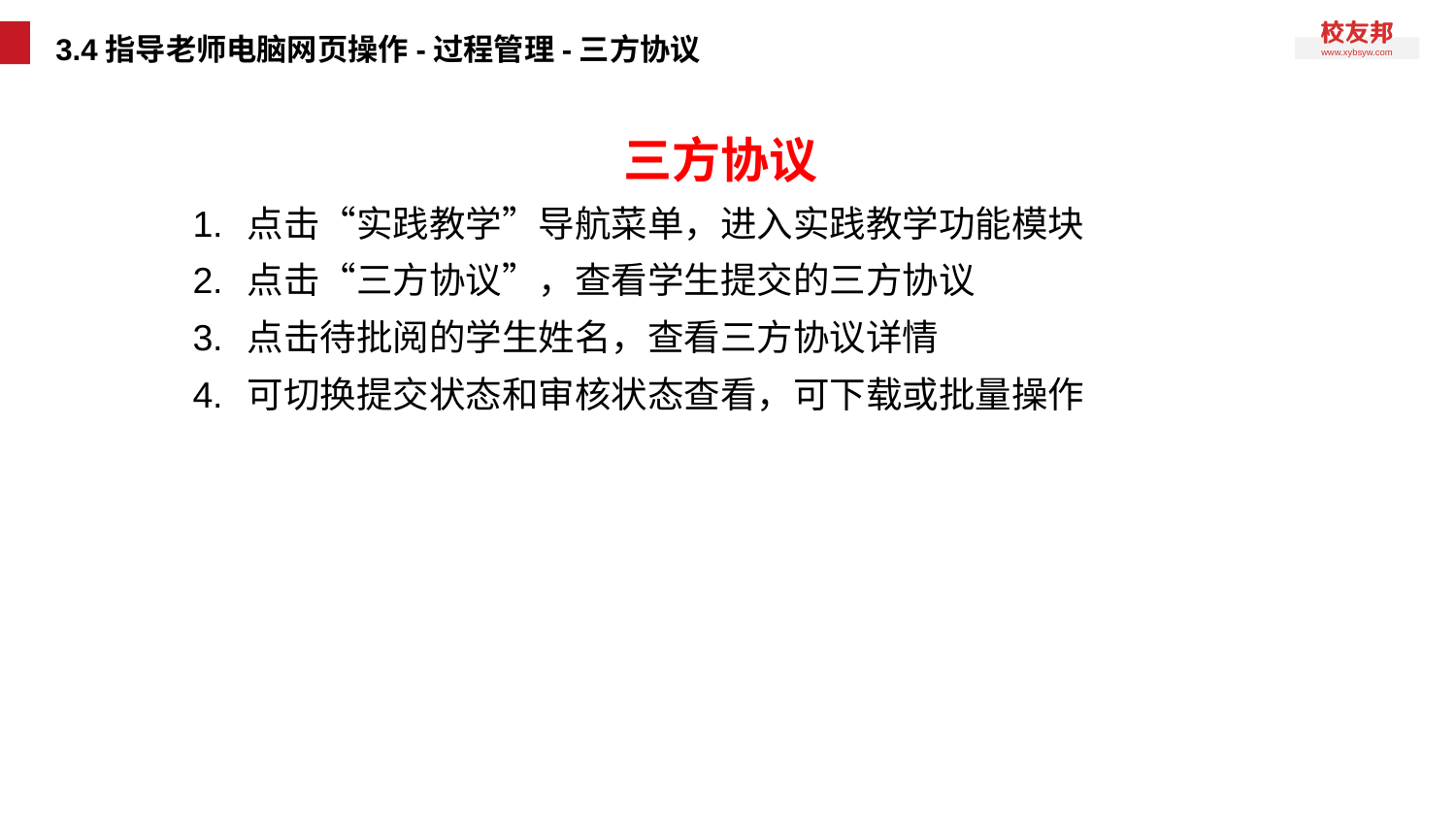

# 3.4指导老师电脑网页操作-过程管理-三方协议
三方协议
点击“实践教学”导航菜单，进入实践教学功能模块
点击“三方协议”，查看学生提交的三方协议
点击待批阅的学生姓名，查看三方协议详情
可切换提交状态和审核状态查看，可下载或批量操作